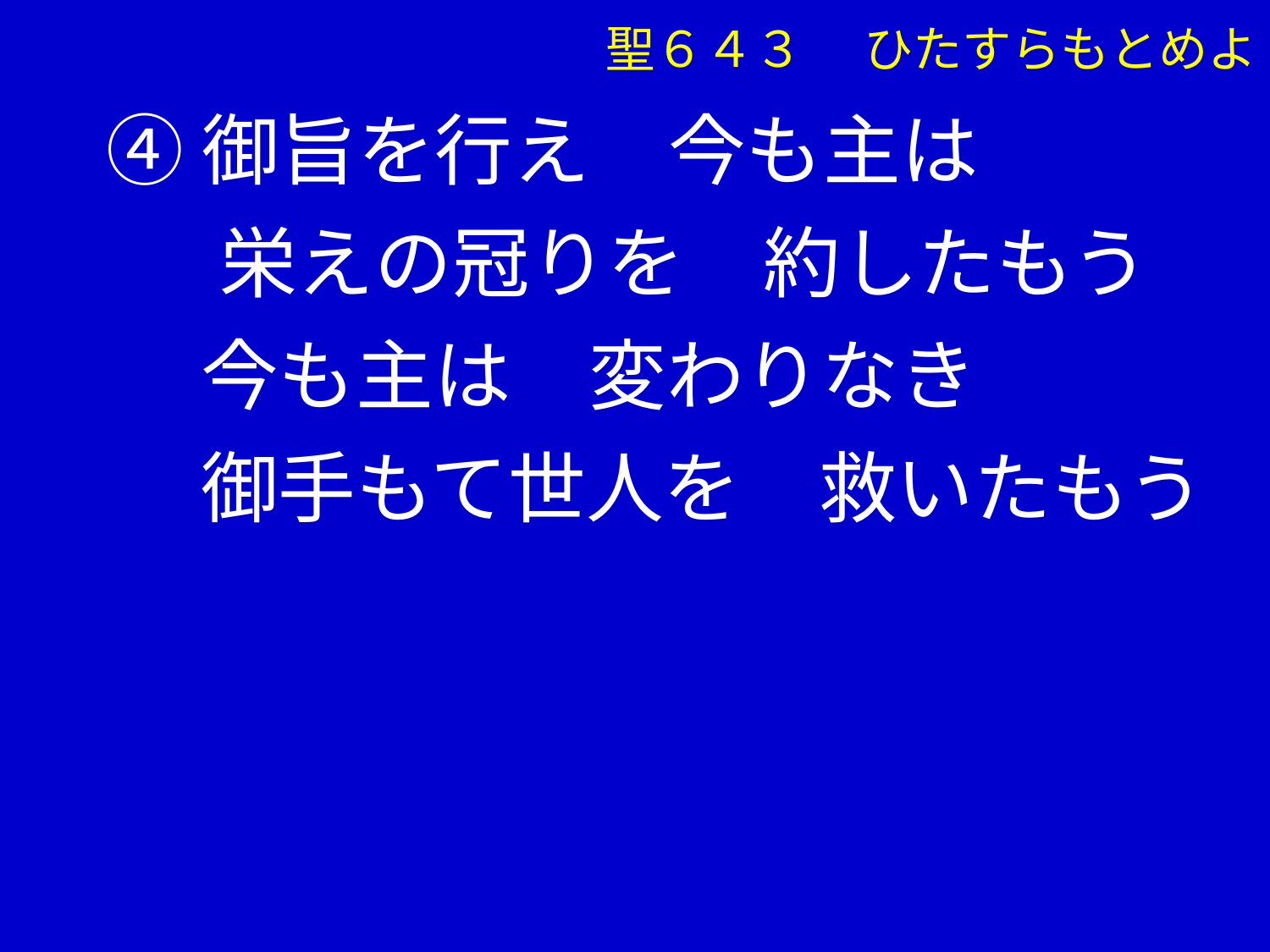

④御旨を行え　今も主は
 　栄えの冠りを　約したもう
　 今も主は　変わりなき
　 御手もて世人を　救いたもう

聖６４３　 ひたすらもとめよ